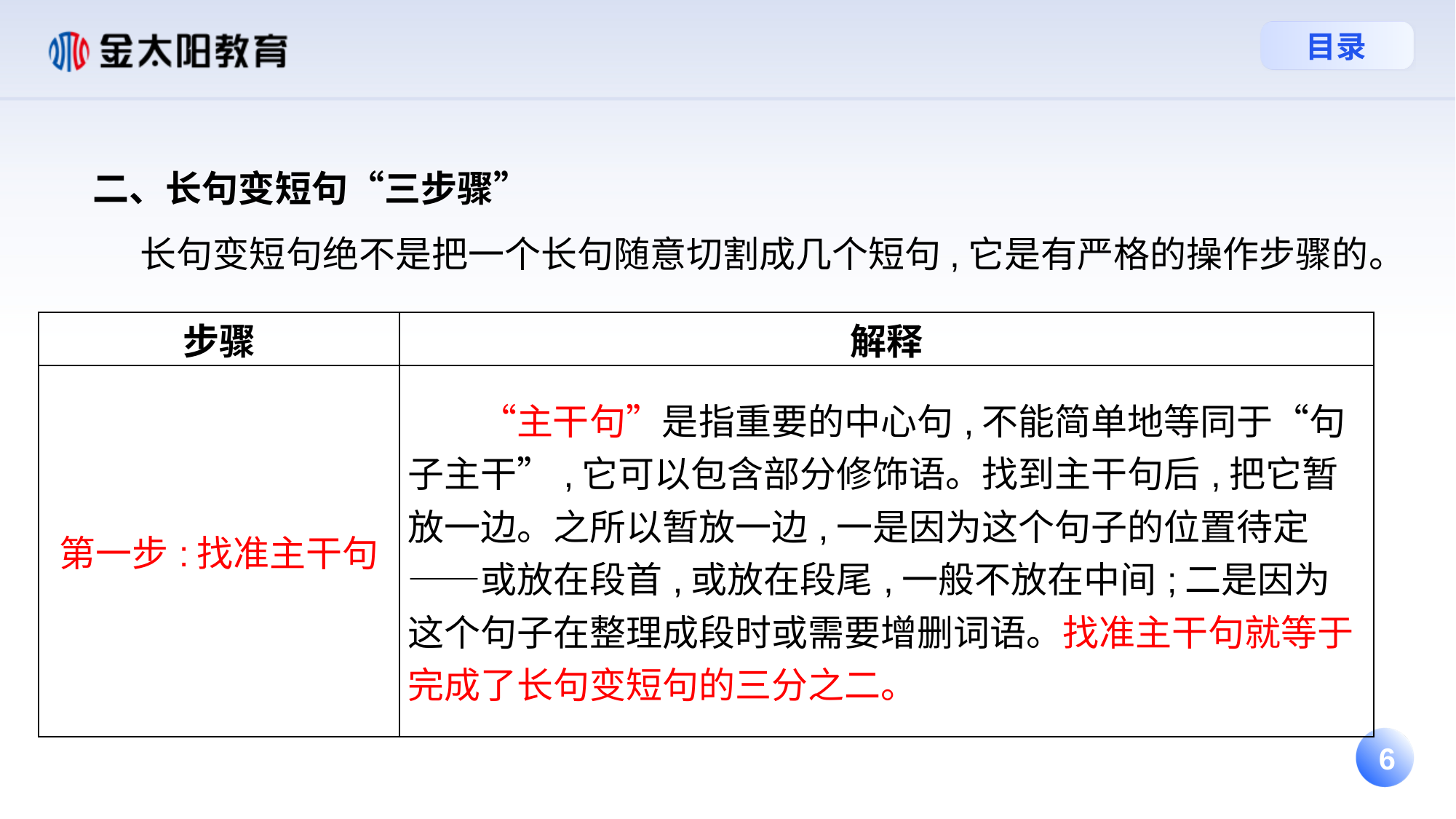

二、长句变短句“三步骤”
       长句变短句绝不是把一个长句随意切割成几个短句,它是有严格的操作步骤的。
| 步骤 | 解释 |
| --- | --- |
| 第一步:找准主干句 | “主干句”是指重要的中心句,不能简单地等同于“句子主干”,它可以包含部分修饰语。找到主干句后,把它暂放一边。之所以暂放一边,一是因为这个句子的位置待定——或放在段首,或放在段尾,一般不放在中间;二是因为这个句子在整理成段时或需要增删词语。找准主干句就等于完成了长句变短句的三分之二。 |